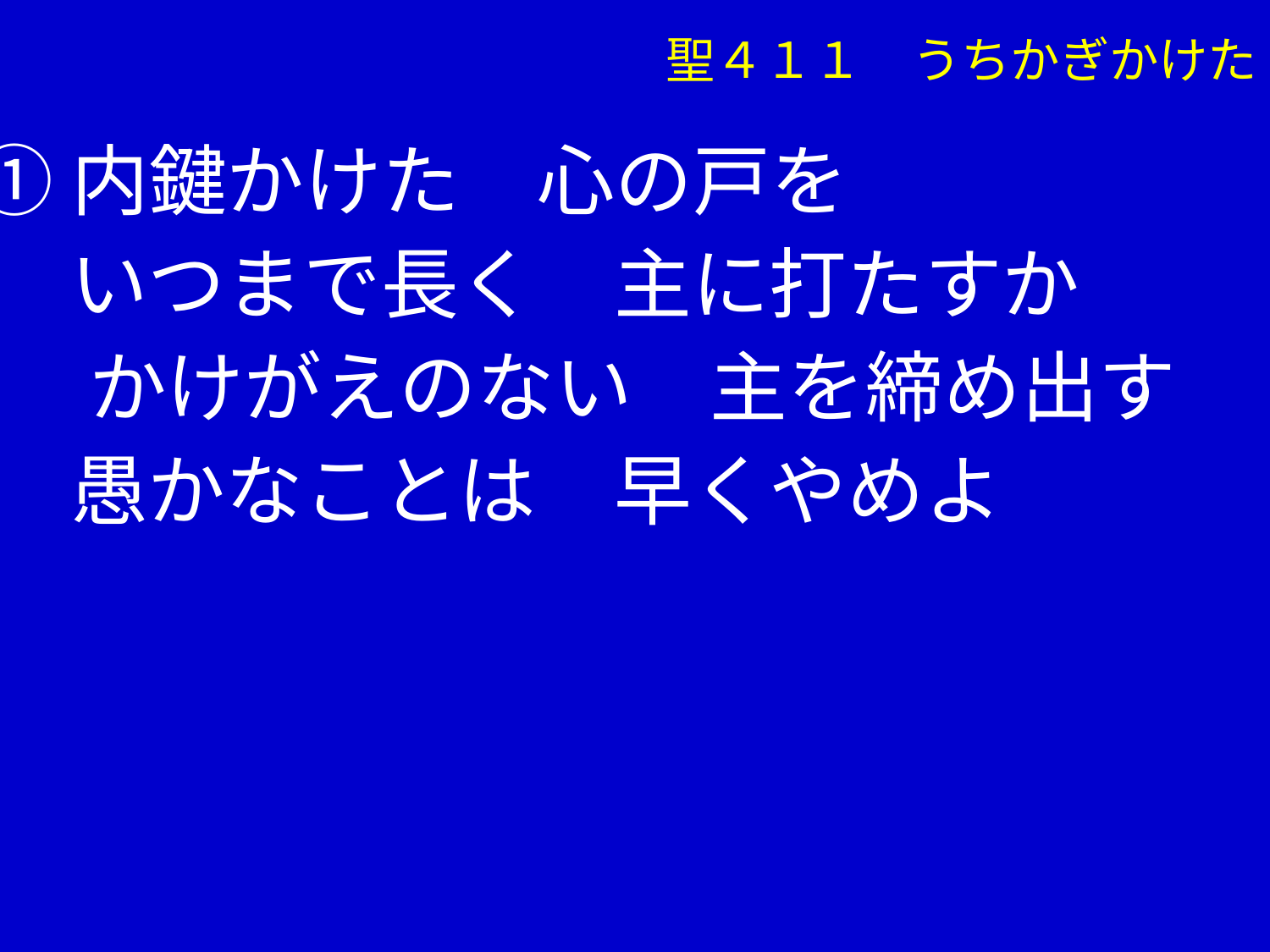

聖４１１　うちかぎかけた
①内鍵かけた　心の戸を
　 いつまで長く　主に打たすか
 　かけがえのない　主を締め出す
　 愚かなことは　早くやめよ